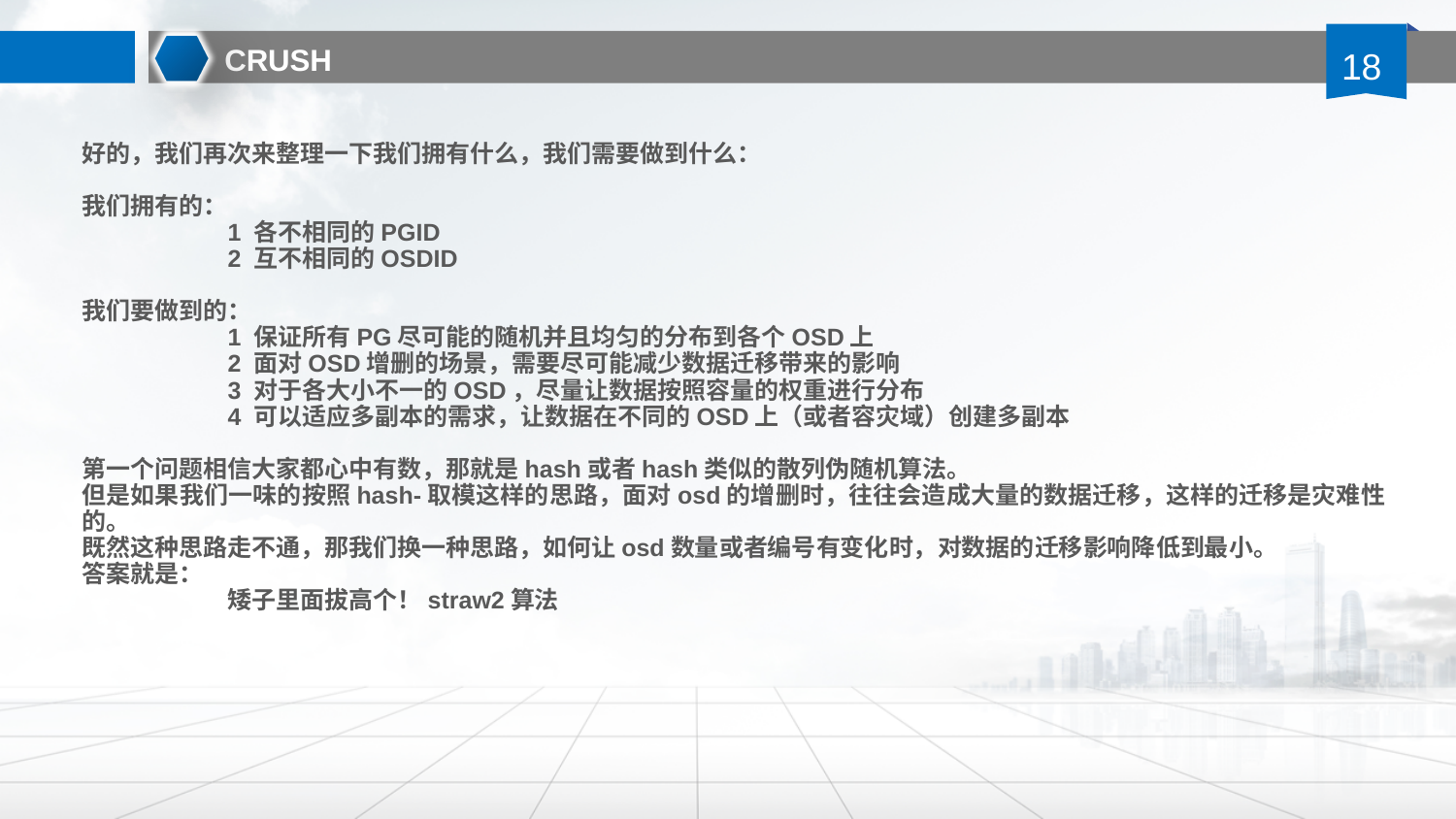

CRUSH
18

好的，我们再次来整理一下我们拥有什么，我们需要做到什么：

我们拥有的：
	1 各不相同的PGID
	2 互不相同的OSDID

我们要做到的：
	1 保证所有PG尽可能的随机并且均匀的分布到各个OSD上
	2 面对OSD增删的场景，需要尽可能减少数据迁移带来的影响
	3 对于各大小不一的OSD，尽量让数据按照容量的权重进行分布
	4 可以适应多副本的需求，让数据在不同的OSD上（或者容灾域）创建多副本

第一个问题相信大家都心中有数，那就是hash或者hash类似的散列伪随机算法。
但是如果我们一味的按照hash-取模这样的思路，面对osd的增删时，往往会造成大量的数据迁移，这样的迁移是灾难性的。
既然这种思路走不通，那我们换一种思路，如何让osd数量或者编号有变化时，对数据的迁移影响降低到最小。
答案就是：
	矮子里面拔高个！straw2算法